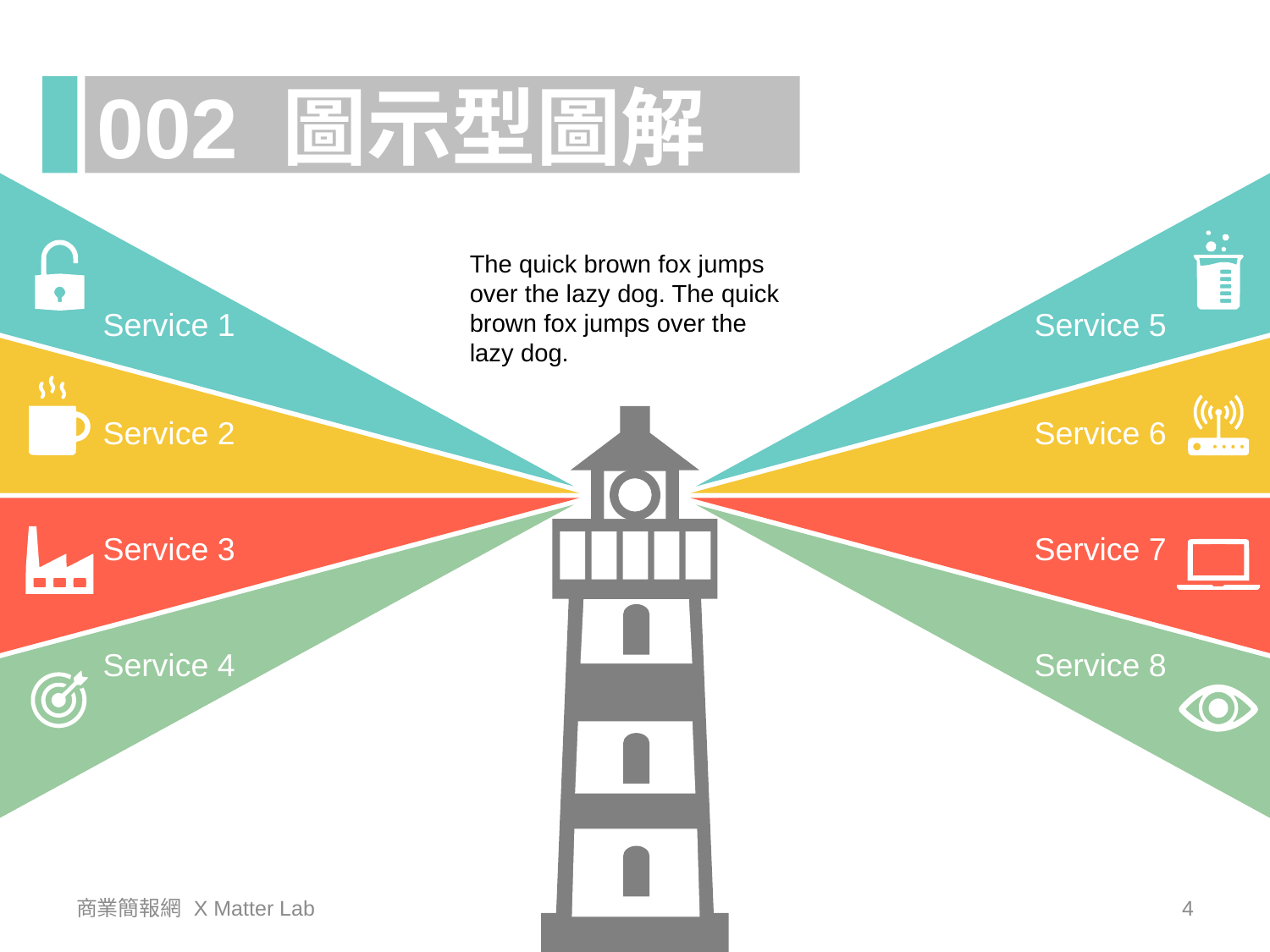

002 圖示型圖解

The quick brown fox jumps over the lazy dog. The quick brown fox jumps over the lazy dog.
Service 1
Service 5

Service 2
Service 6
Service 3
Service 7

Service 4
Service 8

商業簡報網 X Matter Lab
4